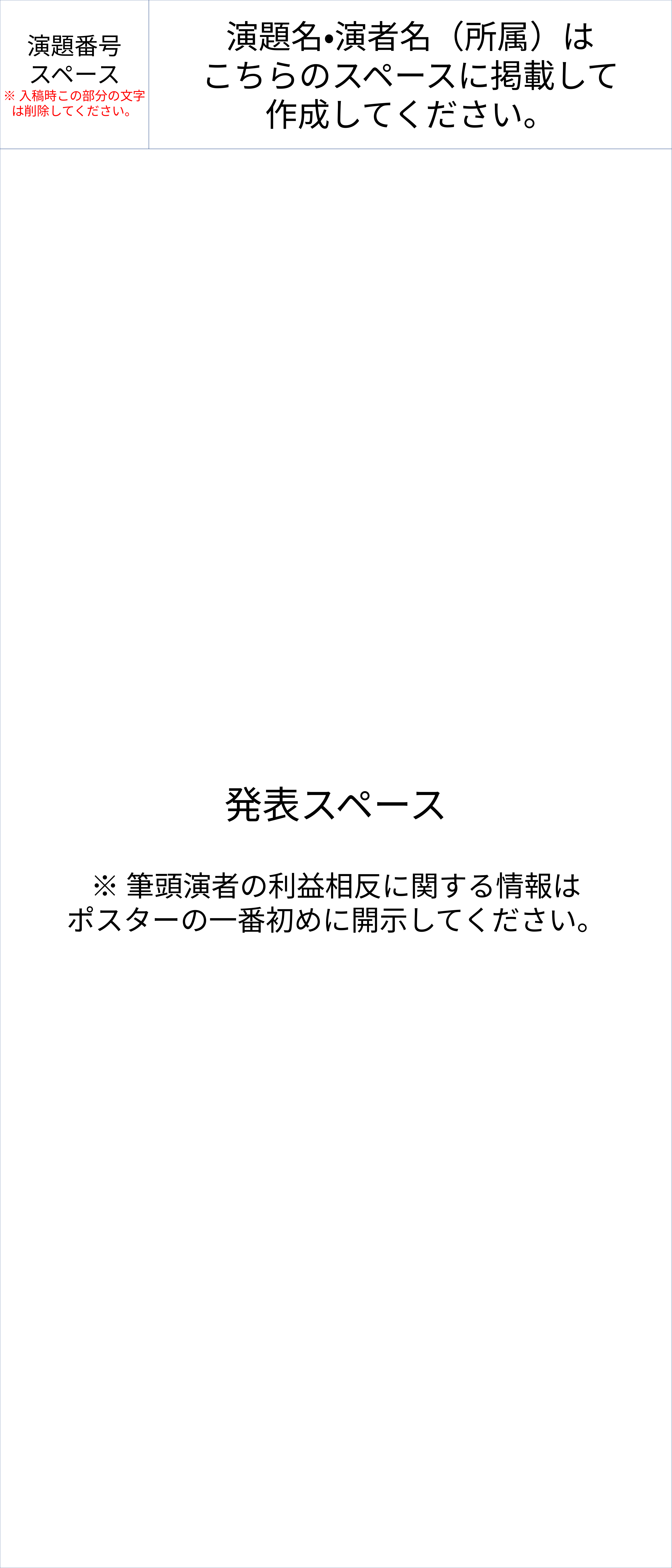

演題名・演者名（所属）は
こちらのスペースに掲載して
作成してください。
演題番号
スペース
※入稿時この部分の文字は削除してください。
発表スペース

※筆頭演者の利益相反に関する情報は
ポスターの一番初めに開示してください。